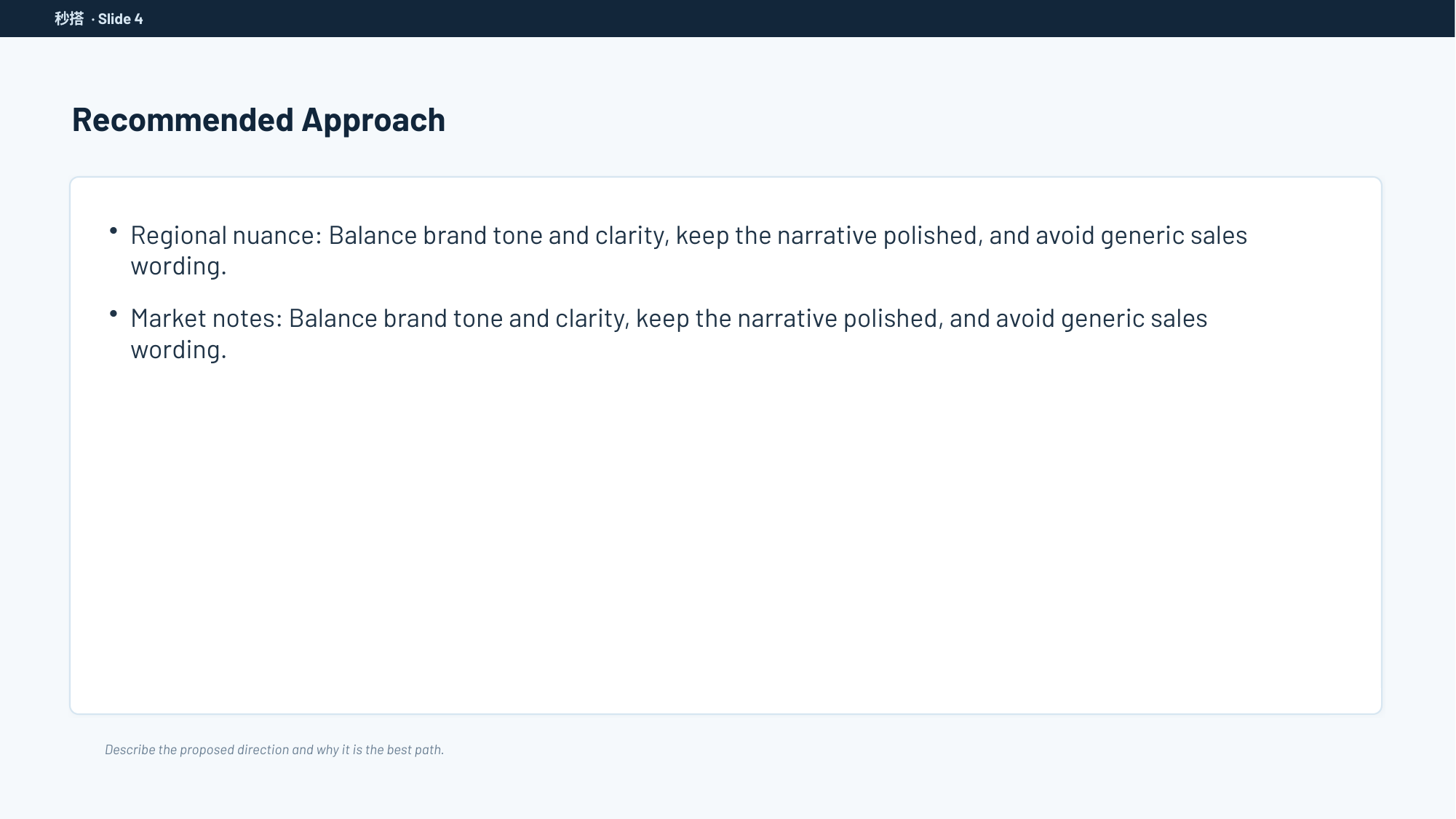

秒搭 · Slide 4
Recommended Approach

Regional nuance: Balance brand tone and clarity, keep the narrative polished, and avoid generic sales wording.
Market notes: Balance brand tone and clarity, keep the narrative polished, and avoid generic sales wording.
Describe the proposed direction and why it is the best path.